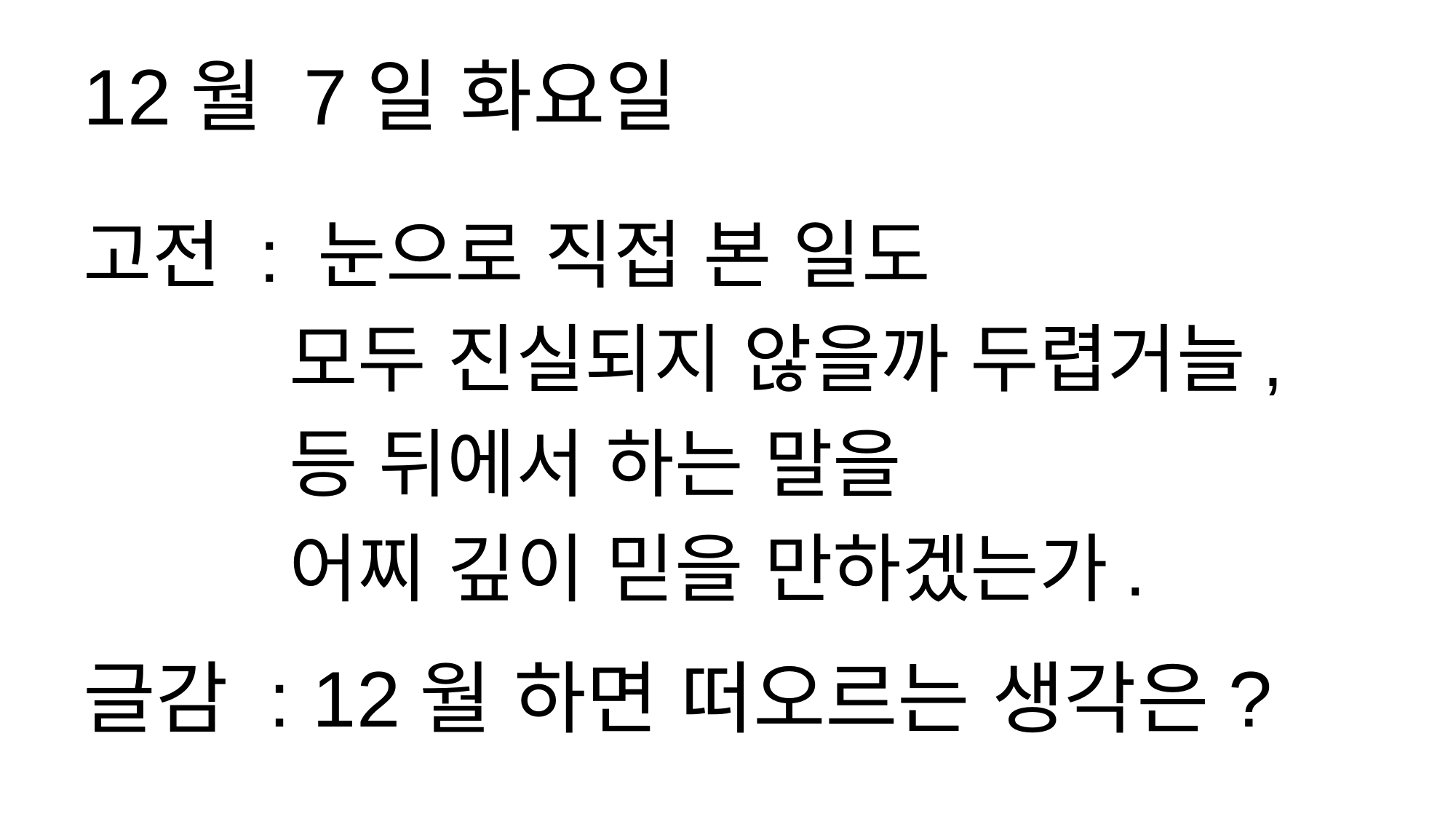

12월 7일 화요일
고전 : 눈으로 직접 본 일도
         모두 진실되지 않을까 두렵거늘,
         등 뒤에서 하는 말을
         어찌 깊이 믿을 만하겠는가.
글감 : 12월 하면 떠오르는 생각은?